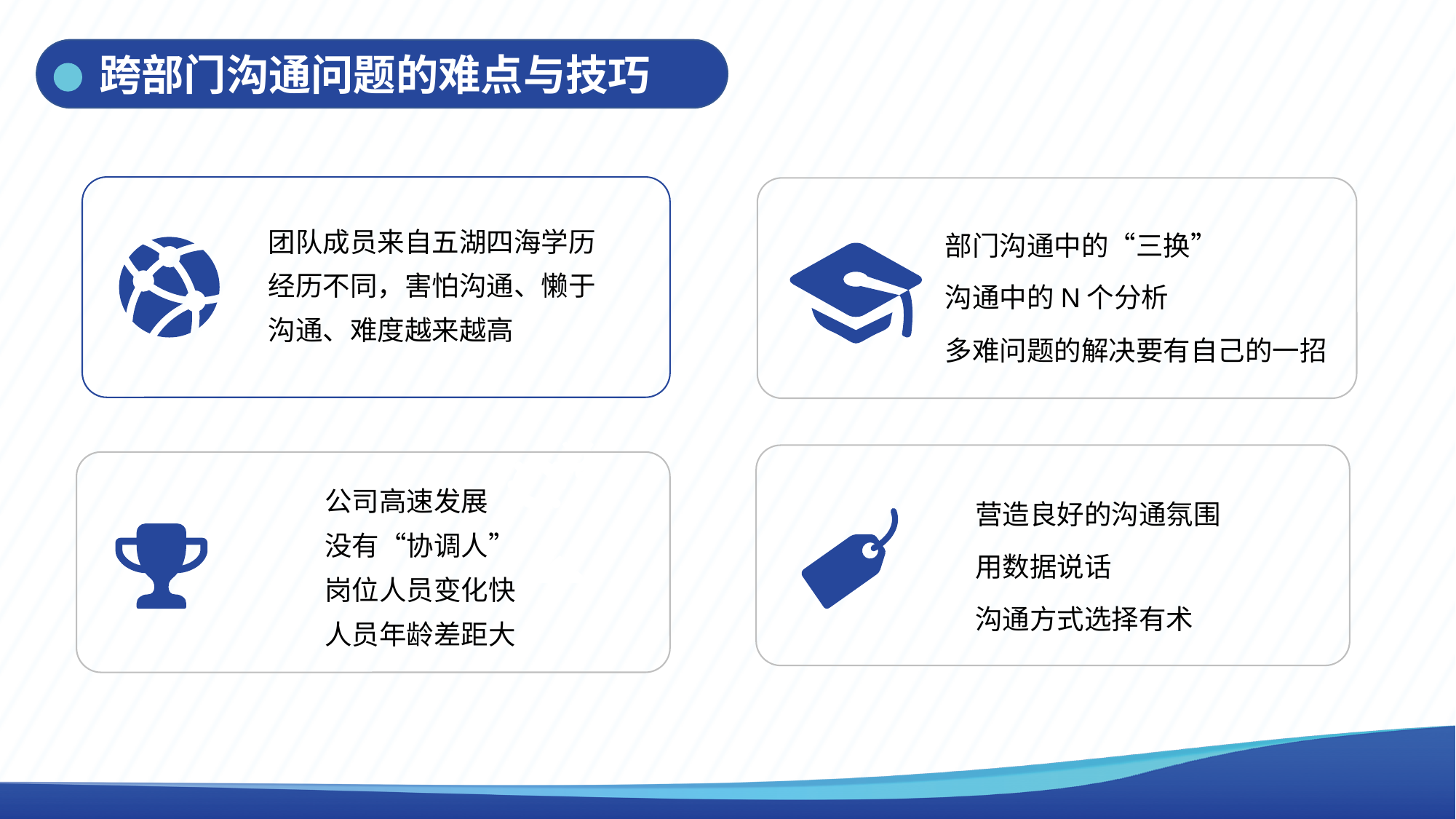

跨部门沟通问题的难点与技巧

团队成员来自五湖四海学历经历不同，害怕沟通、懒于沟通、难度越来越高

部门沟通中的“三换”
沟通中的N个分析
多难问题的解决要有自己的一招

公司高速发展
没有“协调人”
岗位人员变化快
人员年龄差距大

营造良好的沟通氛围
用数据说话
沟通方式选择有术